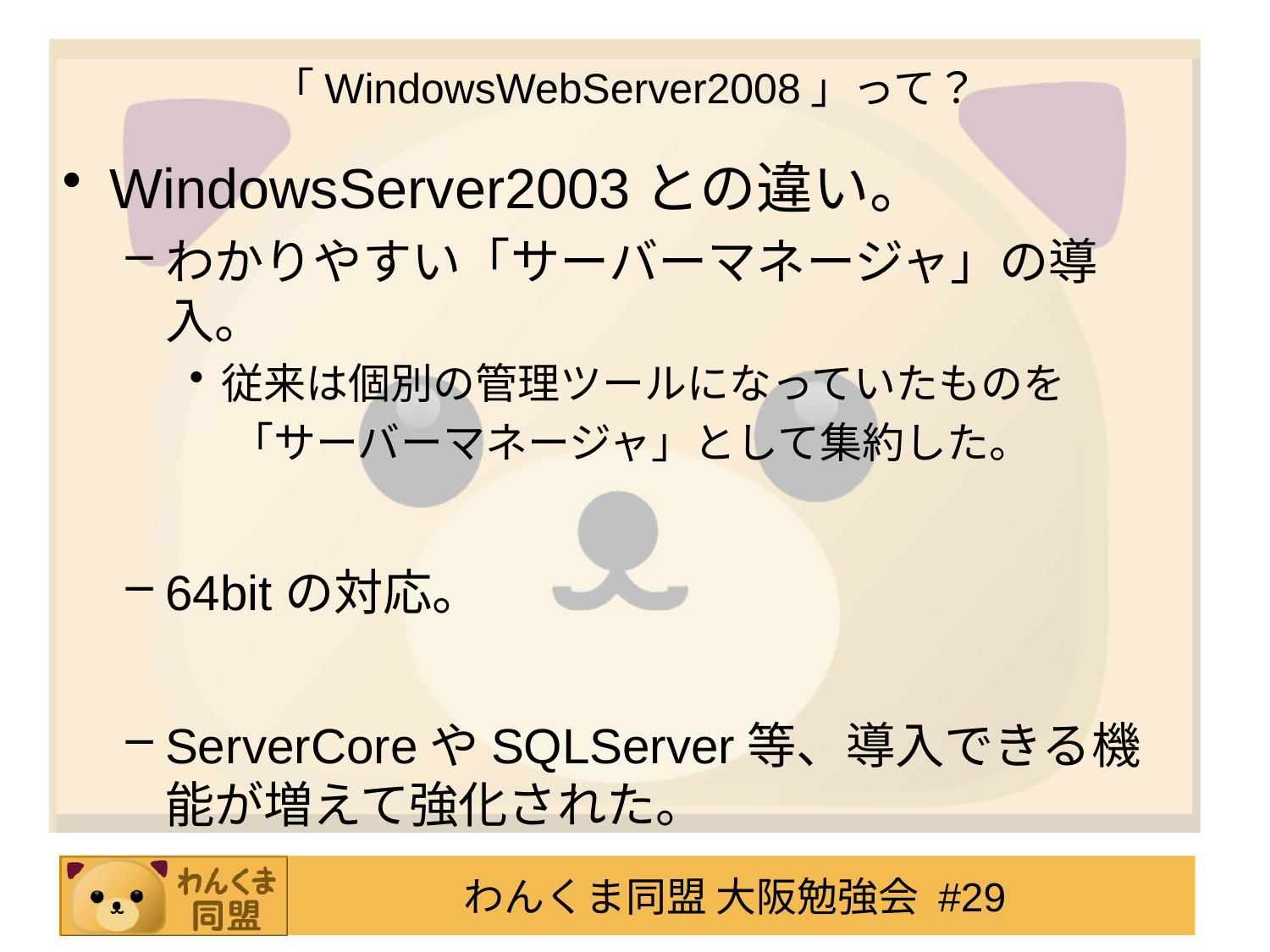

# 「WindowsWebServer2008」って？
WindowsServer2003との違い。
わかりやすい「サーバーマネージャ」の導入。
従来は個別の管理ツールになっていたものを
　「サーバーマネージャ」として集約した。

64bitの対応。

ServerCoreやSQLServer等、導入できる機能が増えて強化された。